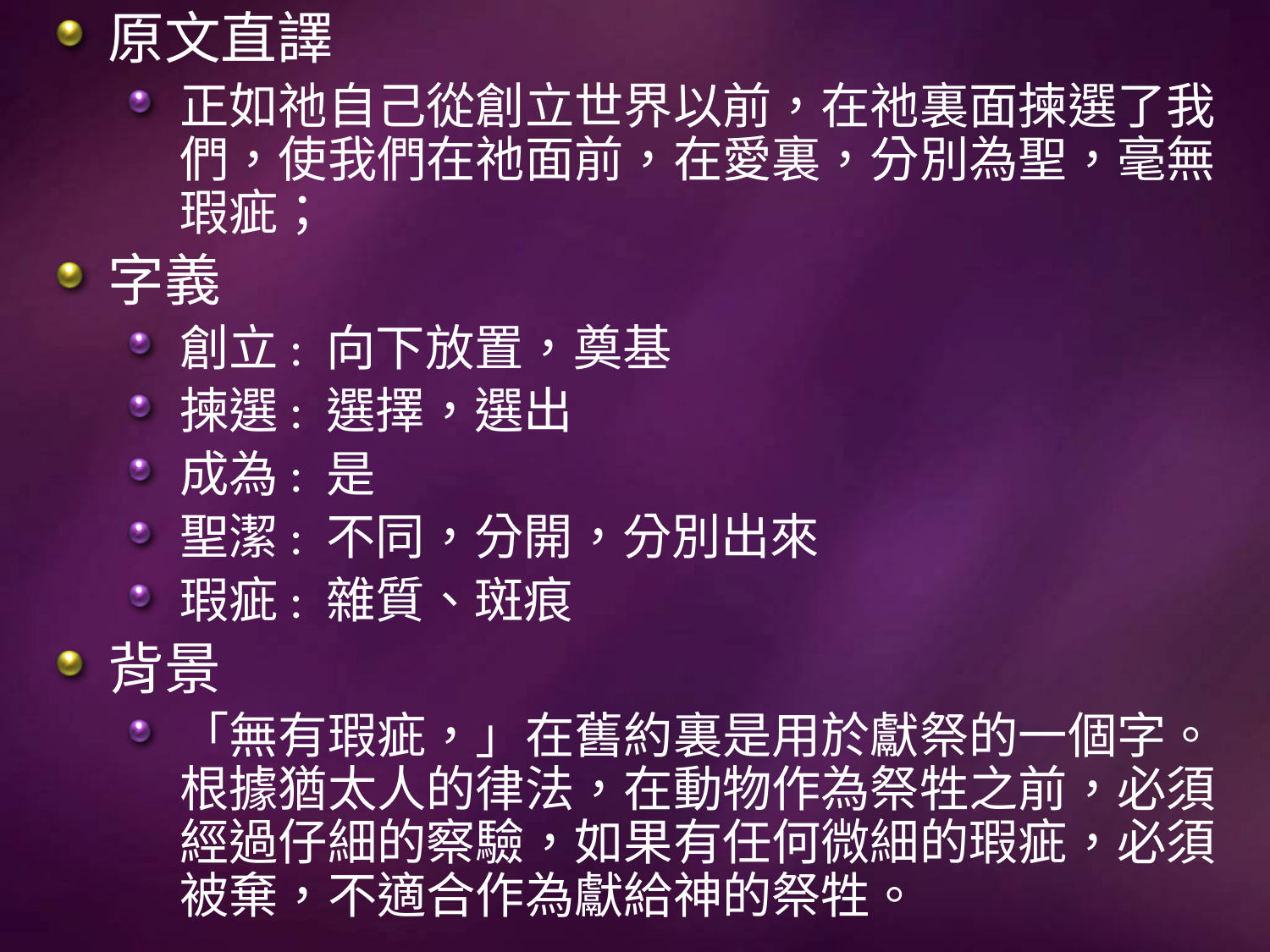

原文直譯
正如祂自己從創立世界以前，在祂裏面揀選了我們，使我們在祂面前，在愛裏，分別為聖，毫無瑕疵；
字義
創立: 向下放置，奠基
揀選: 選擇，選出
成為: 是
聖潔: 不同，分開，分別出來
瑕疵: 雜質、斑痕
背景
「無有瑕疵，」在舊約裏是用於獻祭的一個字。根據猶太人的律法，在動物作為祭牲之前，必須經過仔細的察驗，如果有任何微細的瑕疵，必須被棄，不適合作為獻給神的祭牲。